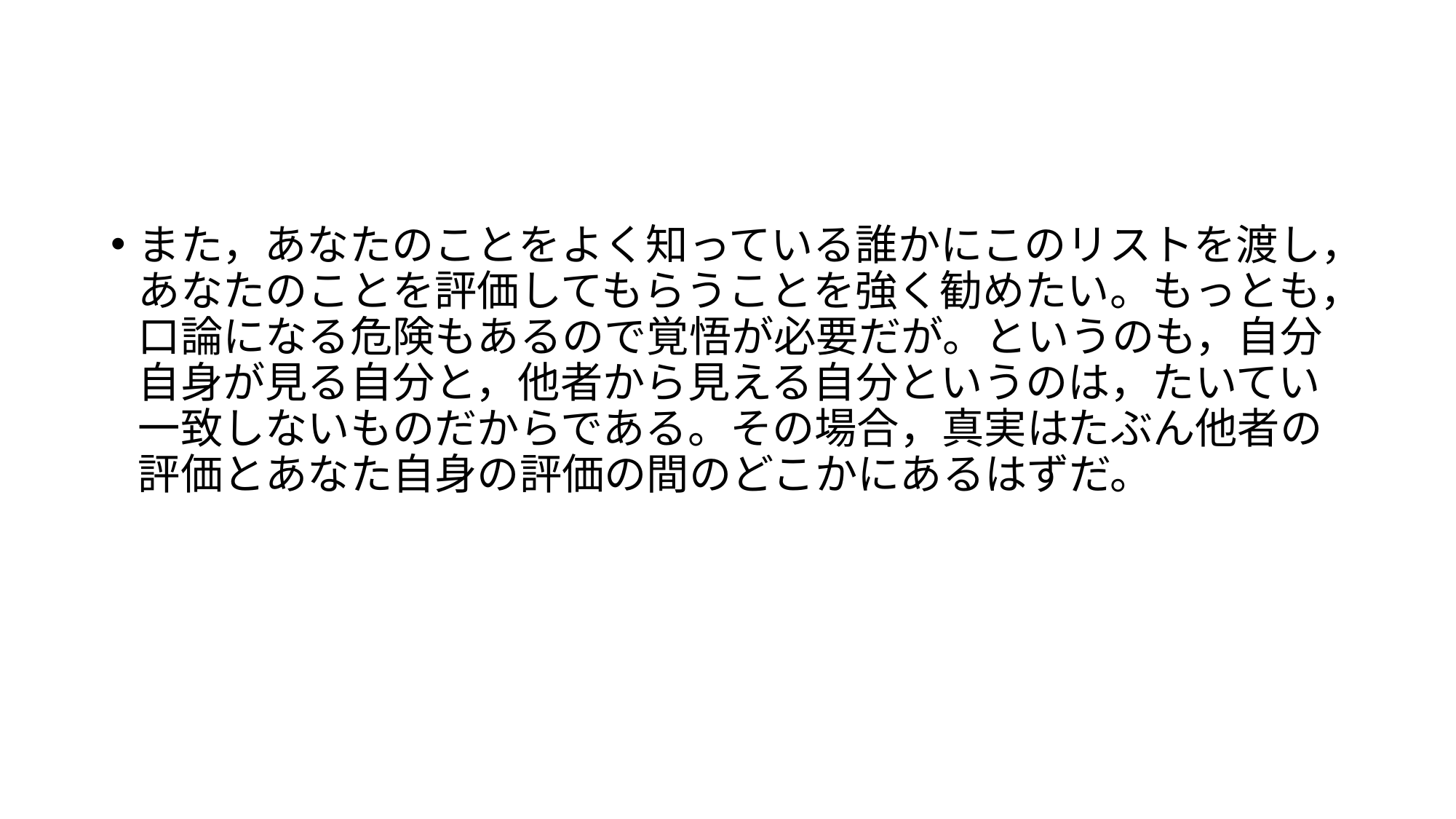

#
また，あなたのことをよく知っている誰かにこのリストを渡し，あなたのことを評価してもらうことを強く勧めたい。もっとも，口論になる危険もあるので覚悟が必要だが。というのも，自分自身が見る自分と，他者から見える自分というのは，たいてい一致しないものだからである。その場合，真実はたぶん他者の評価とあなた自身の評価の間のどこかにあるはずだ。